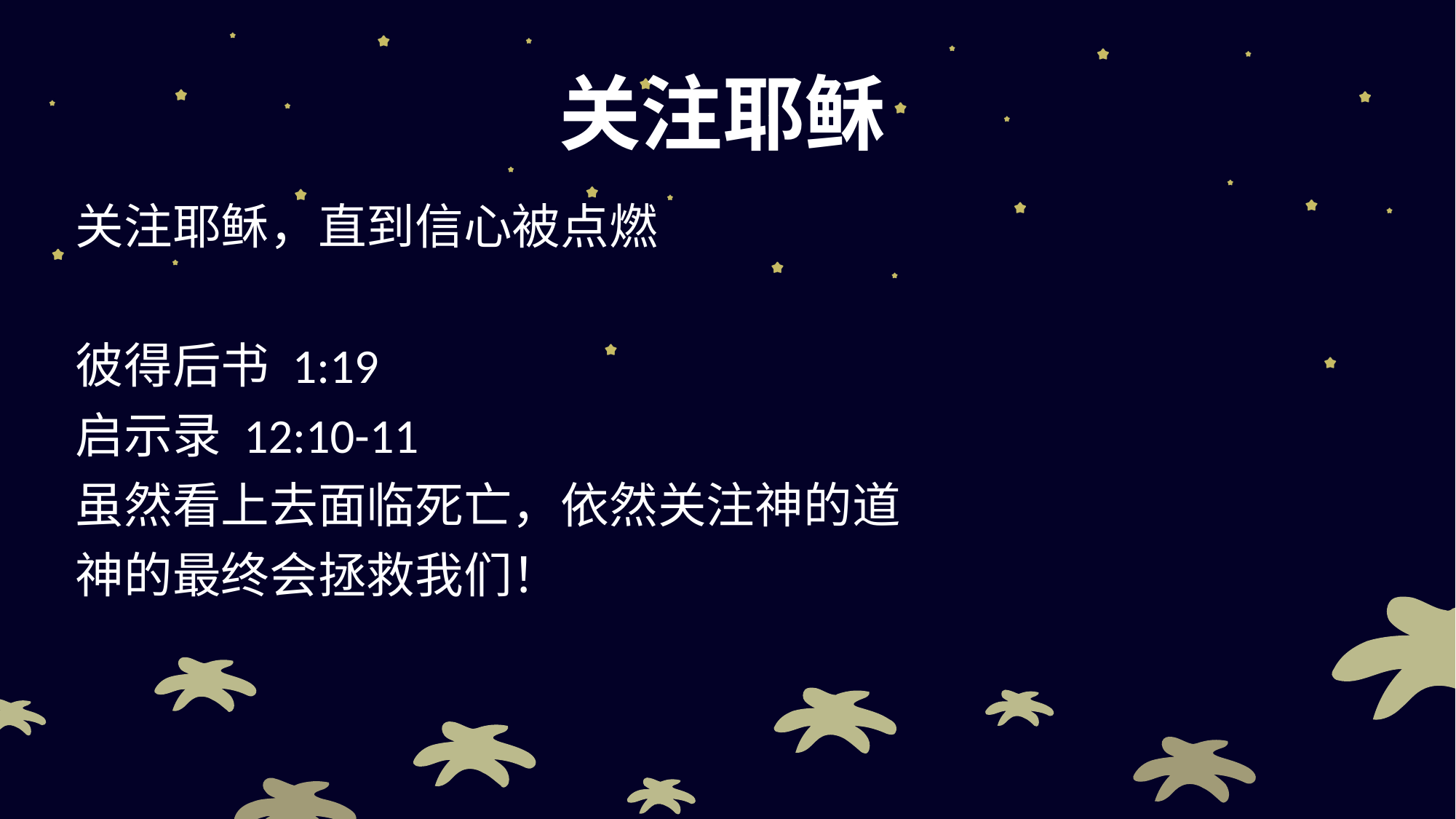

关注耶稣
关注耶稣，直到信心被点燃

彼得后书 1:19
启示录 12:10-11
虽然看上去面临死亡，依然关注神的道
神的最终会拯救我们！